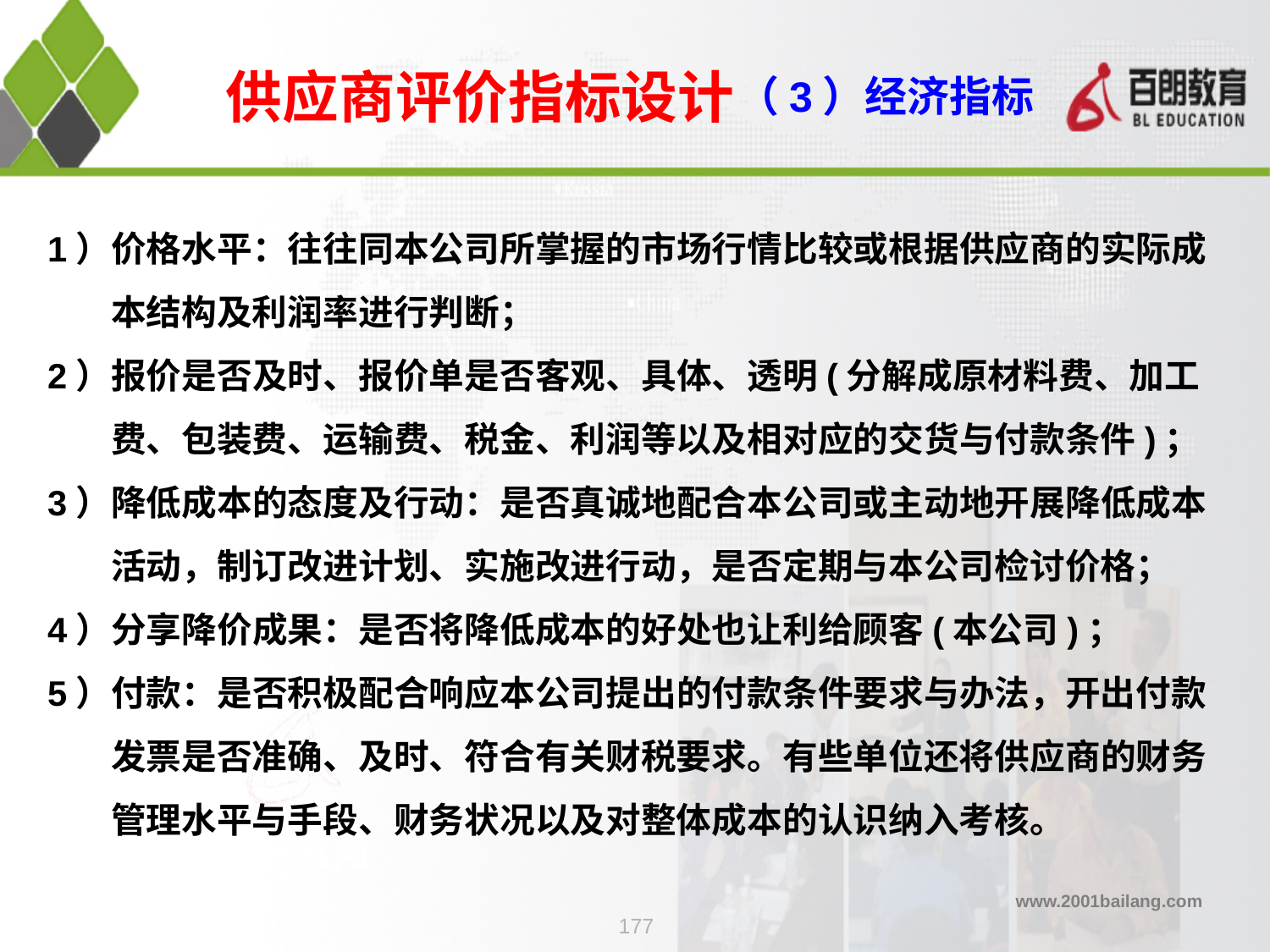

供应商评价指标设计
（3）经济指标
1）价格水平：往往同本公司所掌握的市场行情比较或根据供应商的实际成本结构及利润率进行判断；
2）报价是否及时、报价单是否客观、具体、透明(分解成原材料费、加工费、包装费、运输费、税金、利润等以及相对应的交货与付款条件)；
3）降低成本的态度及行动：是否真诚地配合本公司或主动地开展降低成本活动，制订改进计划、实施改进行动，是否定期与本公司检讨价格；
4）分享降价成果：是否将降低成本的好处也让利给顾客(本公司)；
5）付款：是否积极配合响应本公司提出的付款条件要求与办法，开出付款发票是否准确、及时、符合有关财税要求。有些单位还将供应商的财务管理水平与手段、财务状况以及对整体成本的认识纳入考核。
177